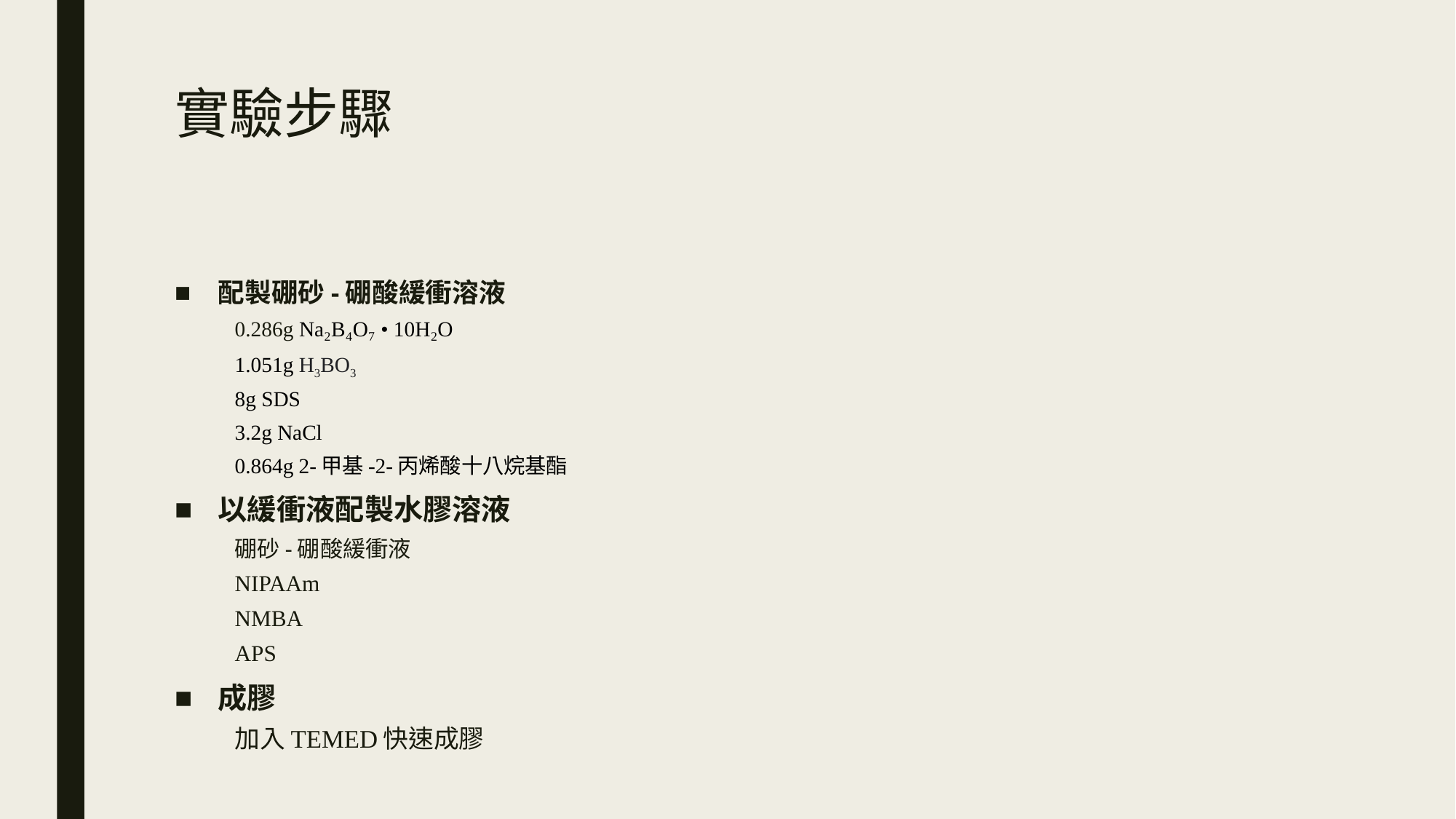

# 實驗步驟
配製硼砂-硼酸緩衝溶液
0.286g Na₂B₄O₇ • 10H₂O
1.051g H3BO3
8g SDS
3.2g NaCl
0.864g 2-甲基-2-丙烯酸十八烷基酯
以緩衝液配製水膠溶液
硼砂-硼酸緩衝液
NIPAAm
NMBA
APS
成膠
加入TEMED快速成膠